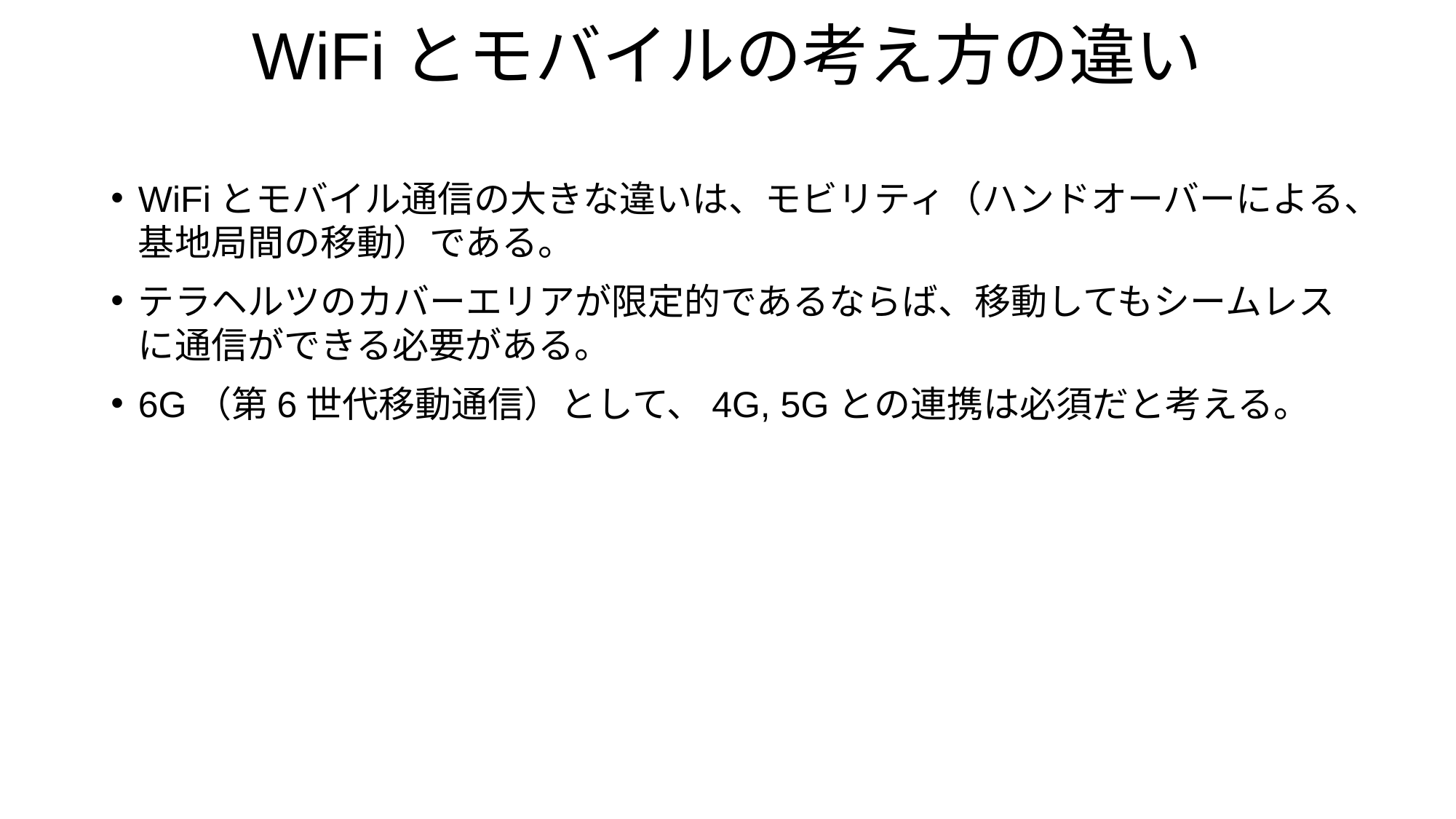

# WiFiとモバイルの考え方の違い
WiFiとモバイル通信の大きな違いは、モビリティ（ハンドオーバーによる、基地局間の移動）である。
テラヘルツのカバーエリアが限定的であるならば、移動してもシームレスに通信ができる必要がある。
6G（第6世代移動通信）として、4G, 5Gとの連携は必須だと考える。